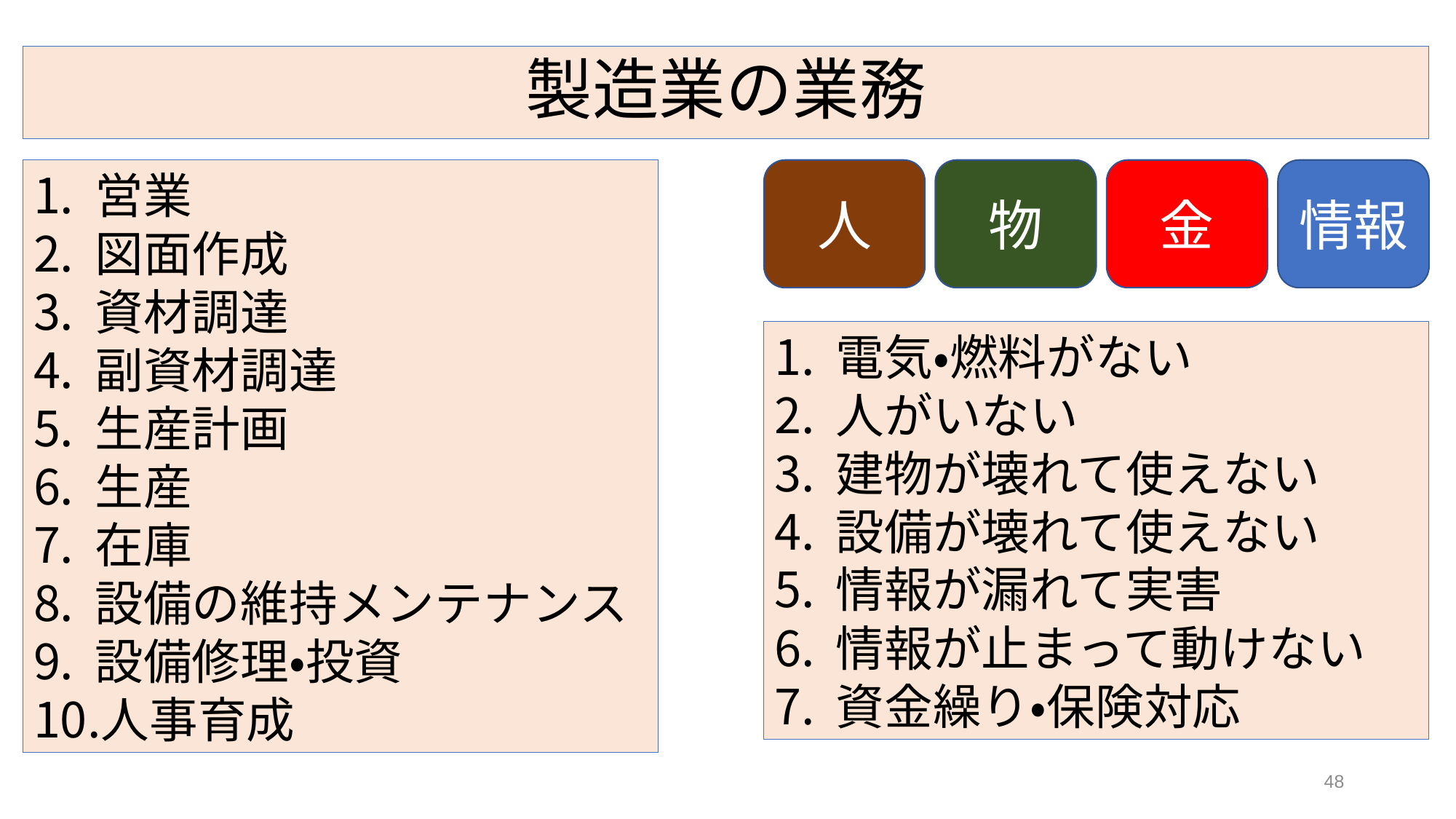

製造業の業務
営業
図面作成
資材調達
副資材調達
生産計画
生産
在庫
設備の維持メンテナンス
設備修理・投資
人事育成
人
物
金
情報
電気・燃料がない
人がいない
建物が壊れて使えない
設備が壊れて使えない
情報が漏れて実害
情報が止まって動けない
資金繰り・保険対応
48